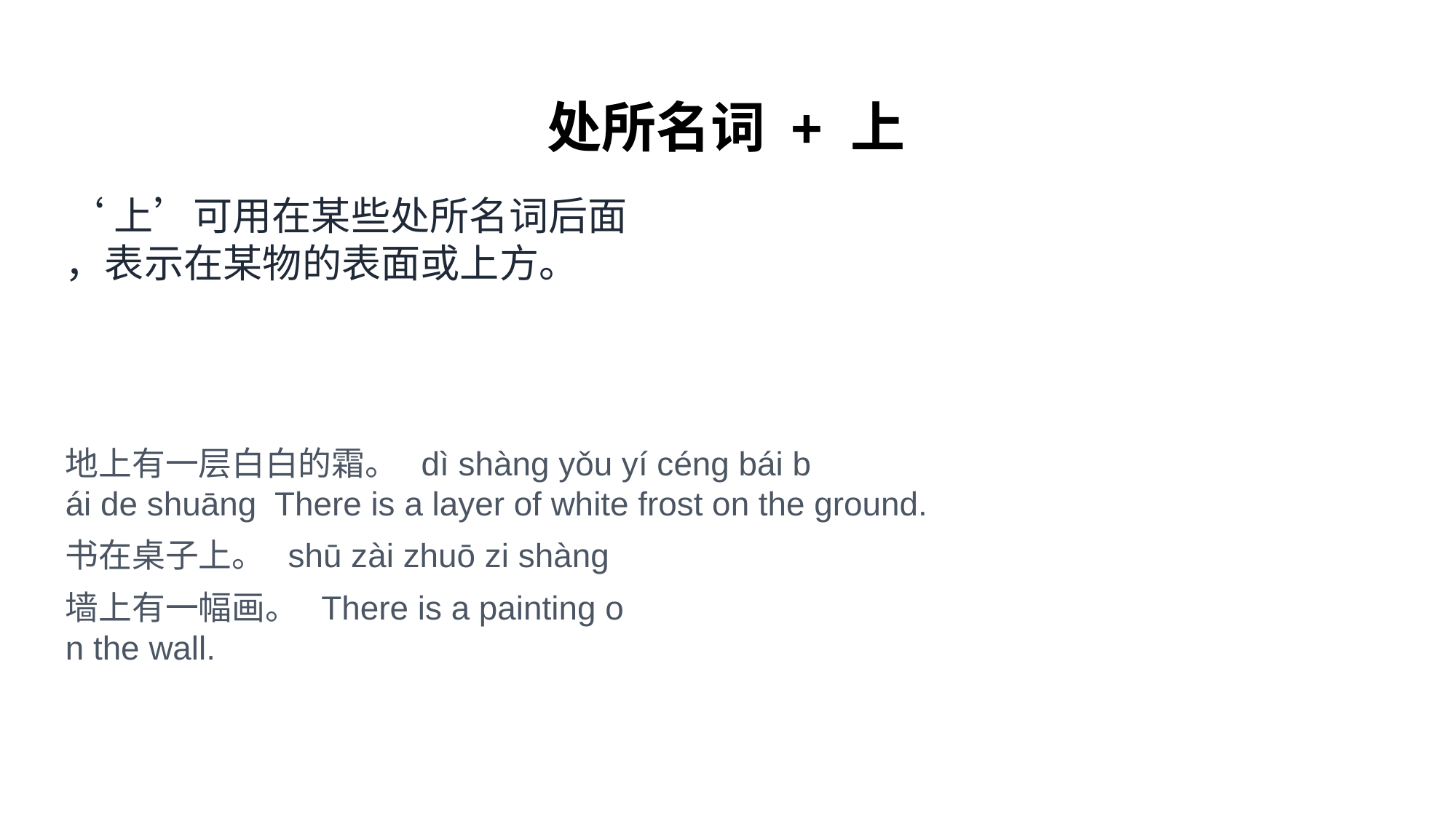

处所名词 + 上
‘上’可用在某些处所名词后面
，表示在某物的表面或上方。
地上有一层白白的霜。  dì shàng yǒu yí céng bái b
ái de shuāng  There is a layer of white frost on the ground.
书在桌子上。  shū zài zhuō zi shàng
墙上有一幅画。  There is a painting o
n the wall.